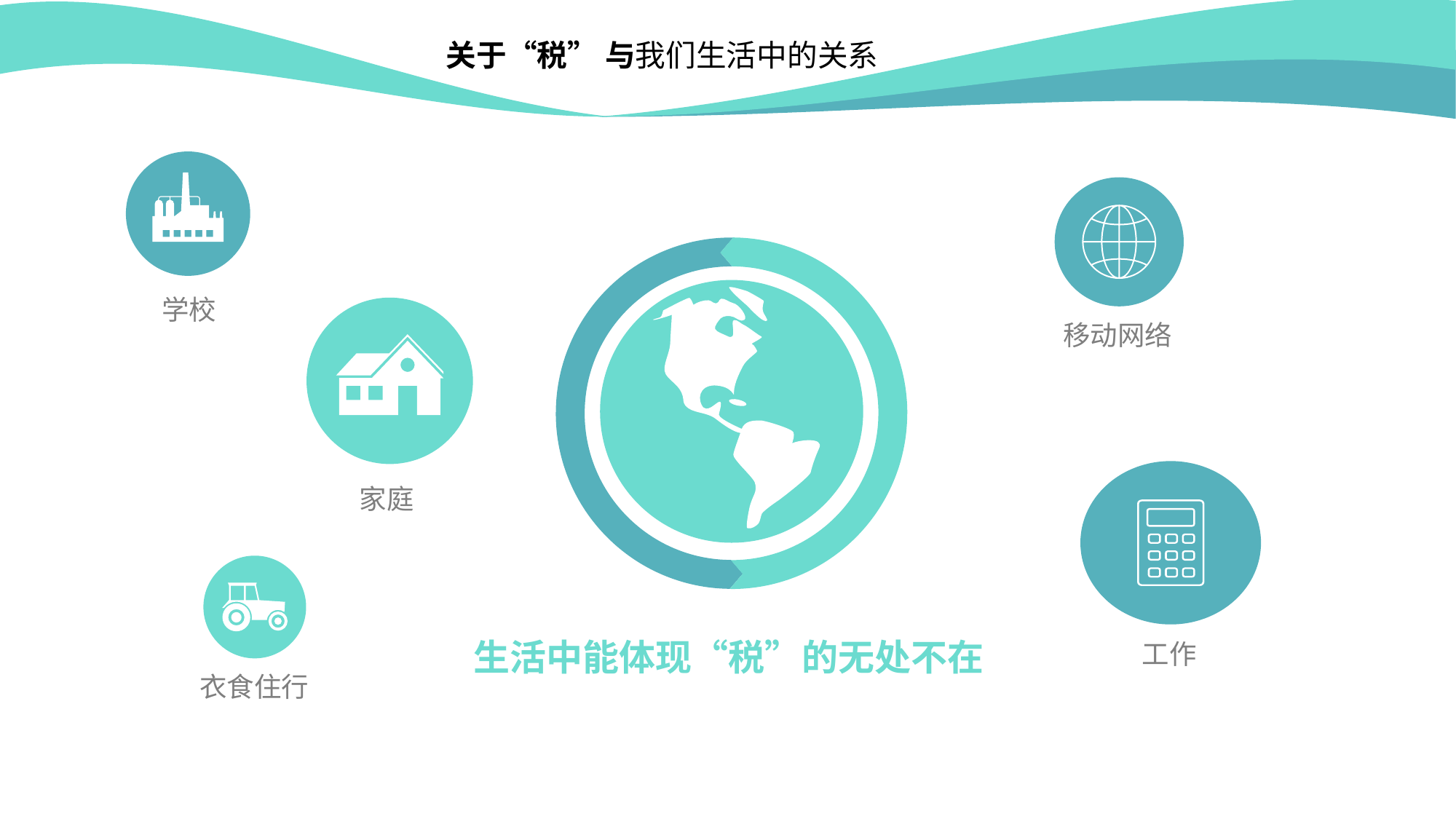

关于“税” 与我们生活中的关系

学校

移动网络

家庭

生活中能体现“税”的无处不在
工作
衣食住行